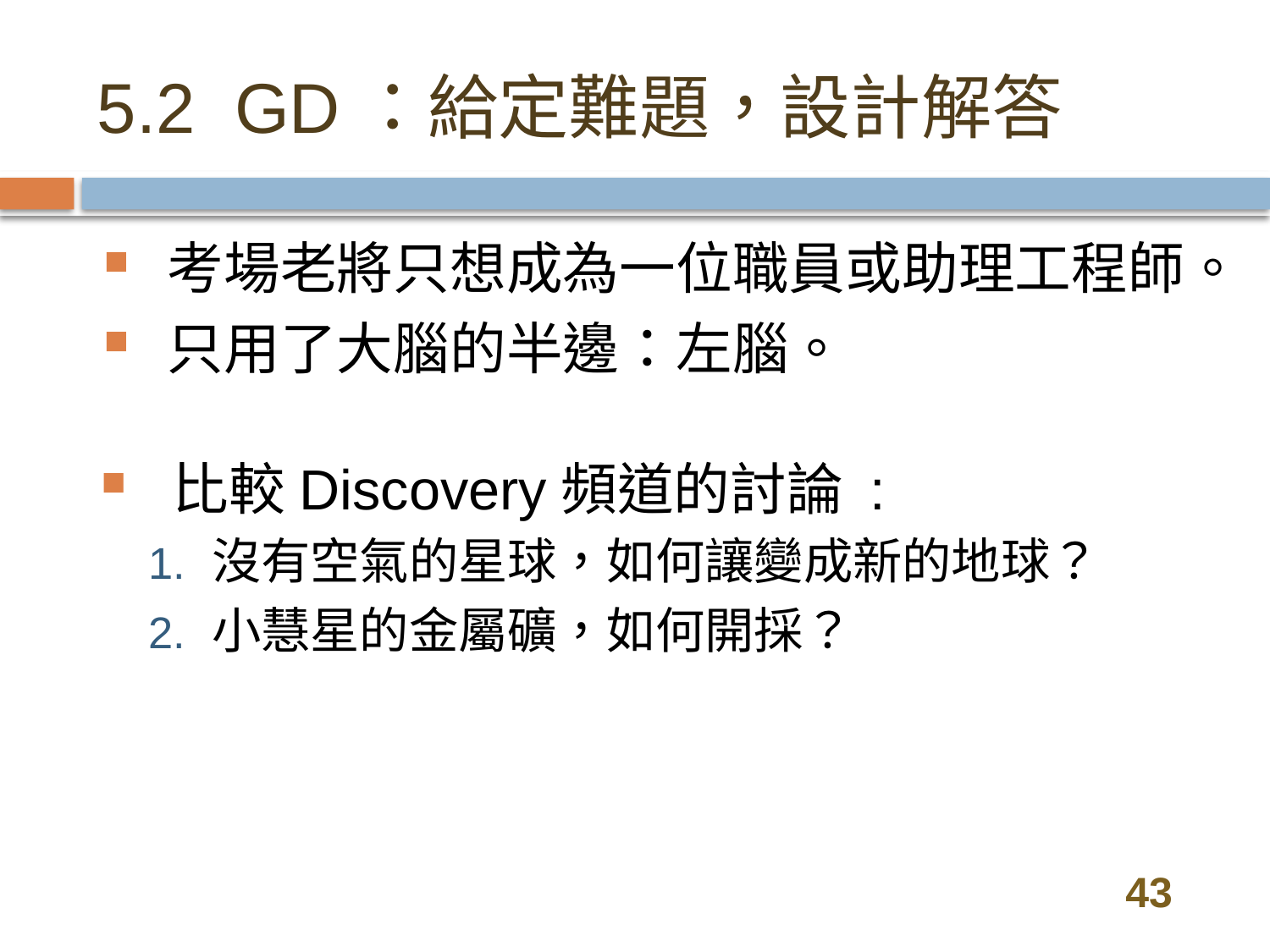

# 5.2  GD：給定難題，設計解答
考場老將只想成為一位職員或助理工程師。
只用了大腦的半邊：左腦。

比較Discovery頻道的討論 :
沒有空氣的星球，如何讓變成新的地球？
小慧星的金屬礦，如何開採？
43